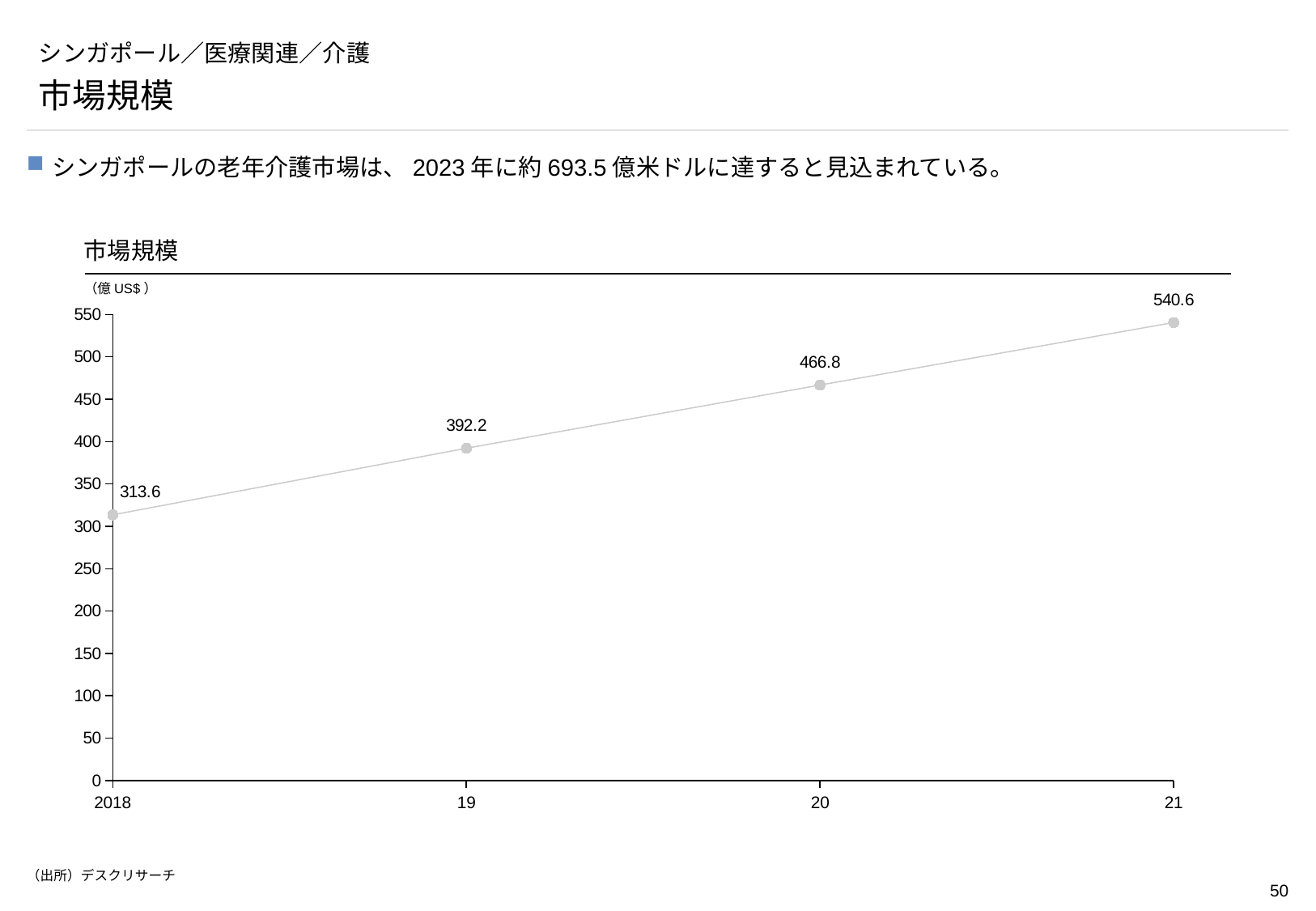

# シンガポール／医療関連／介護
市場規模
シンガポールの老年介護市場は、2023年に約693.5億米ドルに達すると見込まれている。
市場規模
（億US$）

### Chart

| Category |  |
|---|---|
2018
19
20
21
（出所）デスクリサーチ
https://www.reogma.com/industry-reports/geriatric-care-services-market-in-apac-estimated-to-reach-361-b-by-2023/